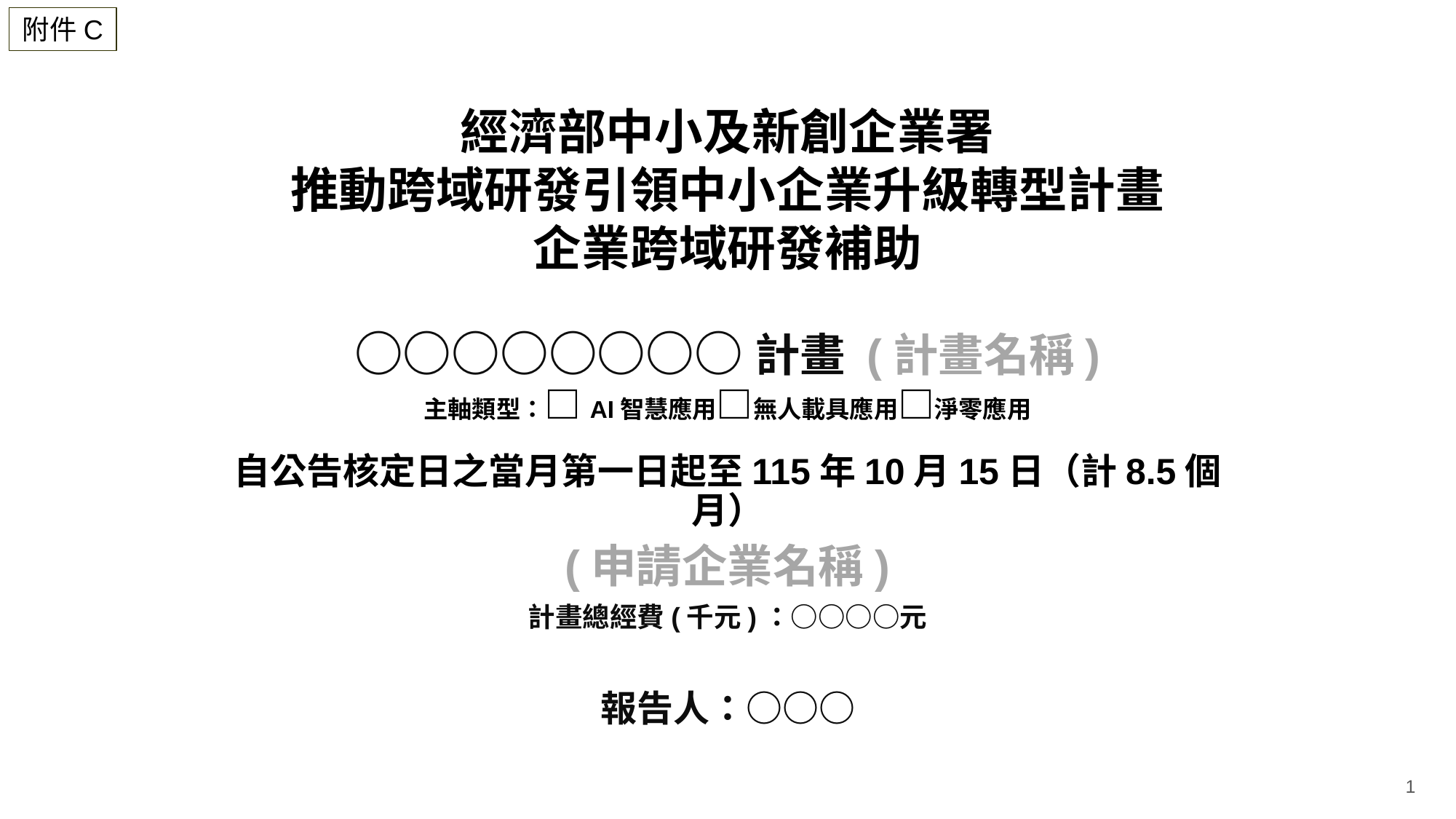

附件C
經濟部中小及新創企業署
推動跨域研發引領中小企業升級轉型計畫
企業跨域研發補助
○○○○○○○○計畫 (計畫名稱)
主軸類型：□AI智慧應用□無人載具應用□淨零應用
自公告核定日之當月第一日起至115年10月15日（計8.5個月）
(申請企業名稱)
計畫總經費(千元)：○○○○元

報告人：○○○
1